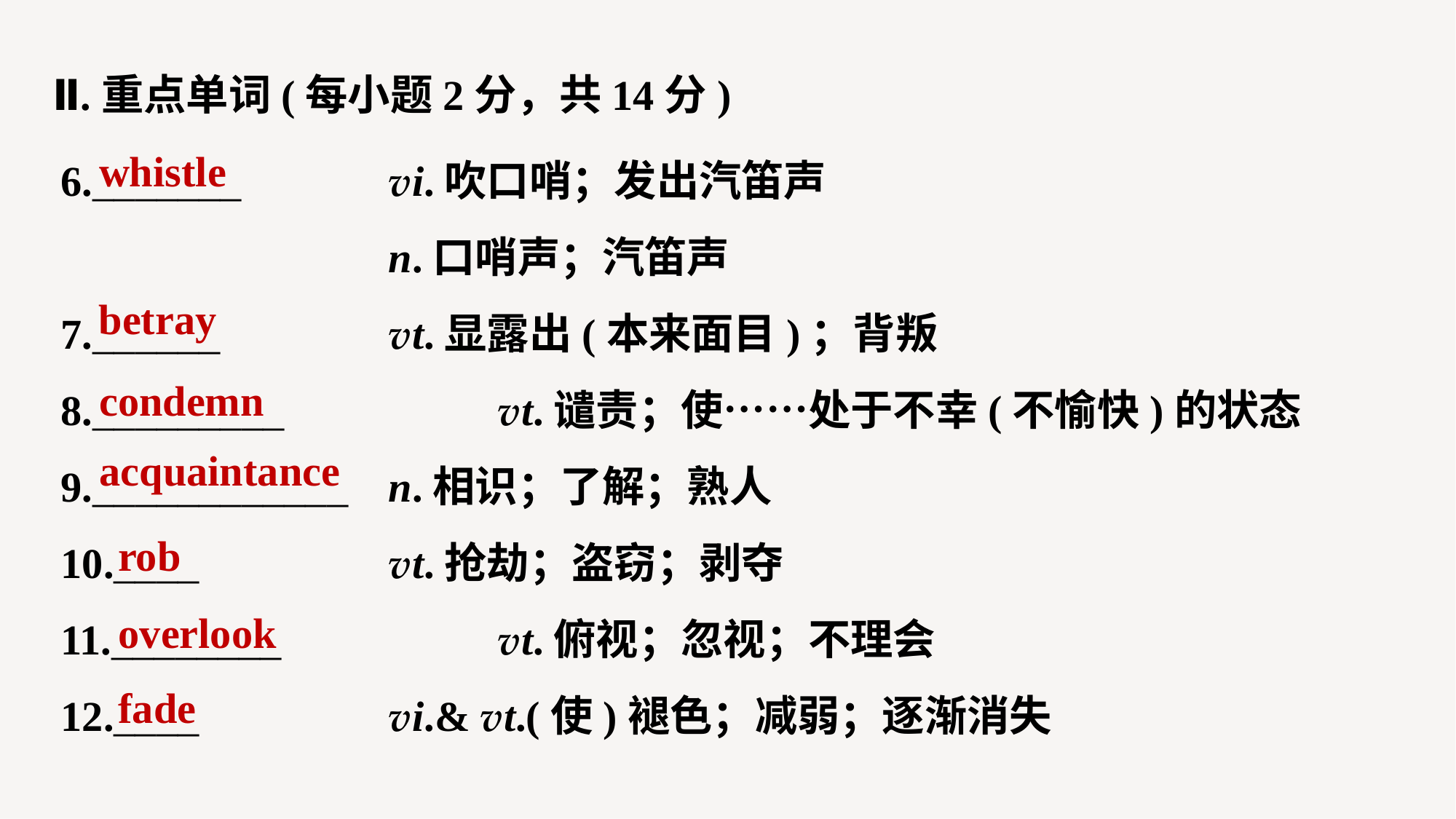

Ⅱ.重点单词(每小题2分，共14分)
6._______ 		vi.吹口哨；发出汽笛声
			n.口哨声；汽笛声
7.______ 		vt.显露出(本来面目)；背叛
8._________ 		vt.谴责；使……处于不幸(不愉快)的状态
9.____________ 	n.相识；了解；熟人
10.____ 		vt.抢劫；盗窃；剥夺
11.________ 		vt.俯视；忽视；不理会
12.____ 		vi.& vt.(使)褪色；减弱；逐渐消失
whistle
betray
condemn
acquaintance
rob
overlook
fade